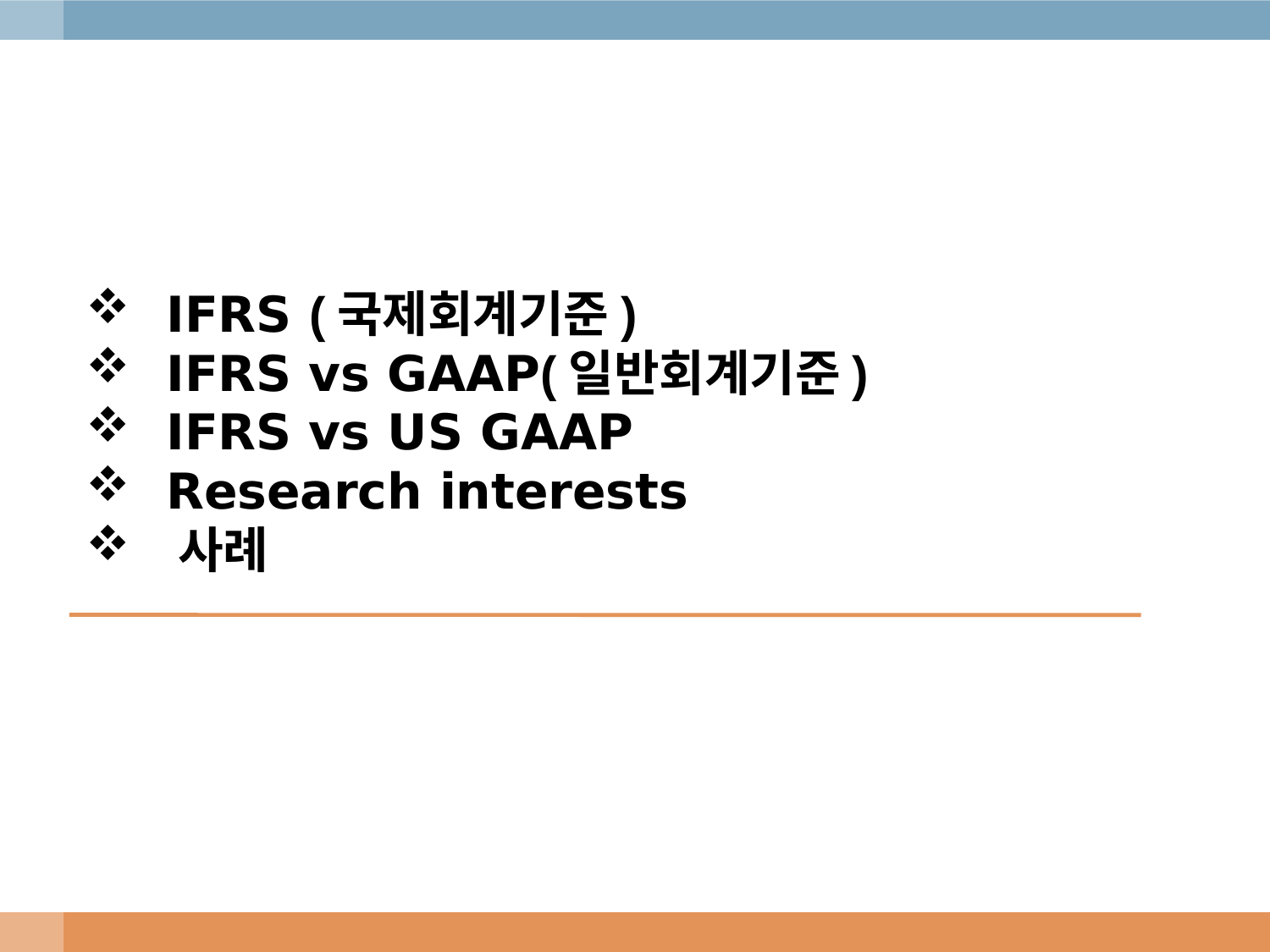

IFRS (국제회계기준)
 IFRS vs GAAP(일반회계기준)
 IFRS vs US GAAP
 Research interests
 사례